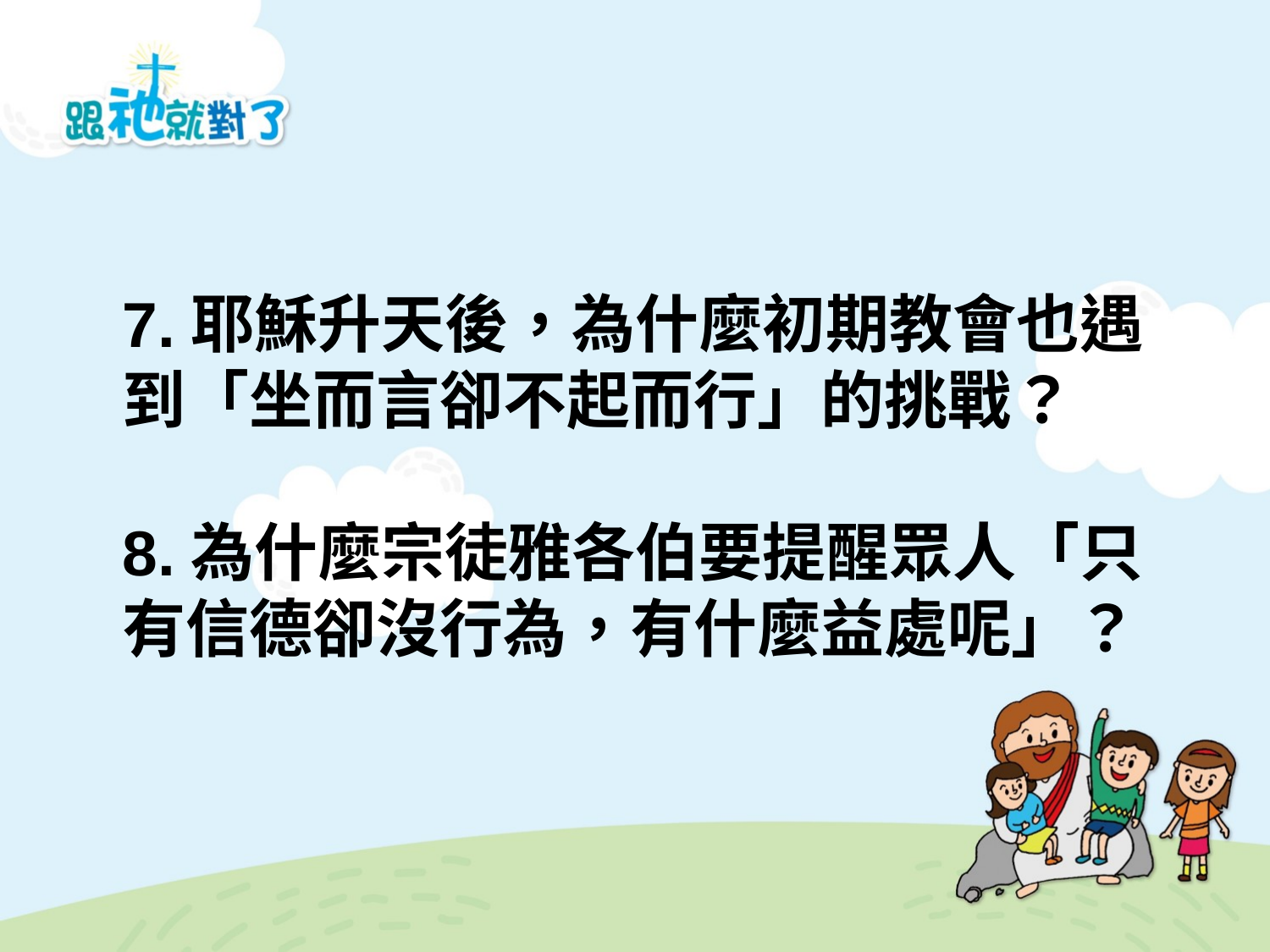

7.耶穌升天後，為什麼初期教會也遇到「坐而言卻不起而行」的挑戰？

8.為什麼宗徒雅各伯要提醒眾人「只有信德卻沒行為，有什麼益處呢」？